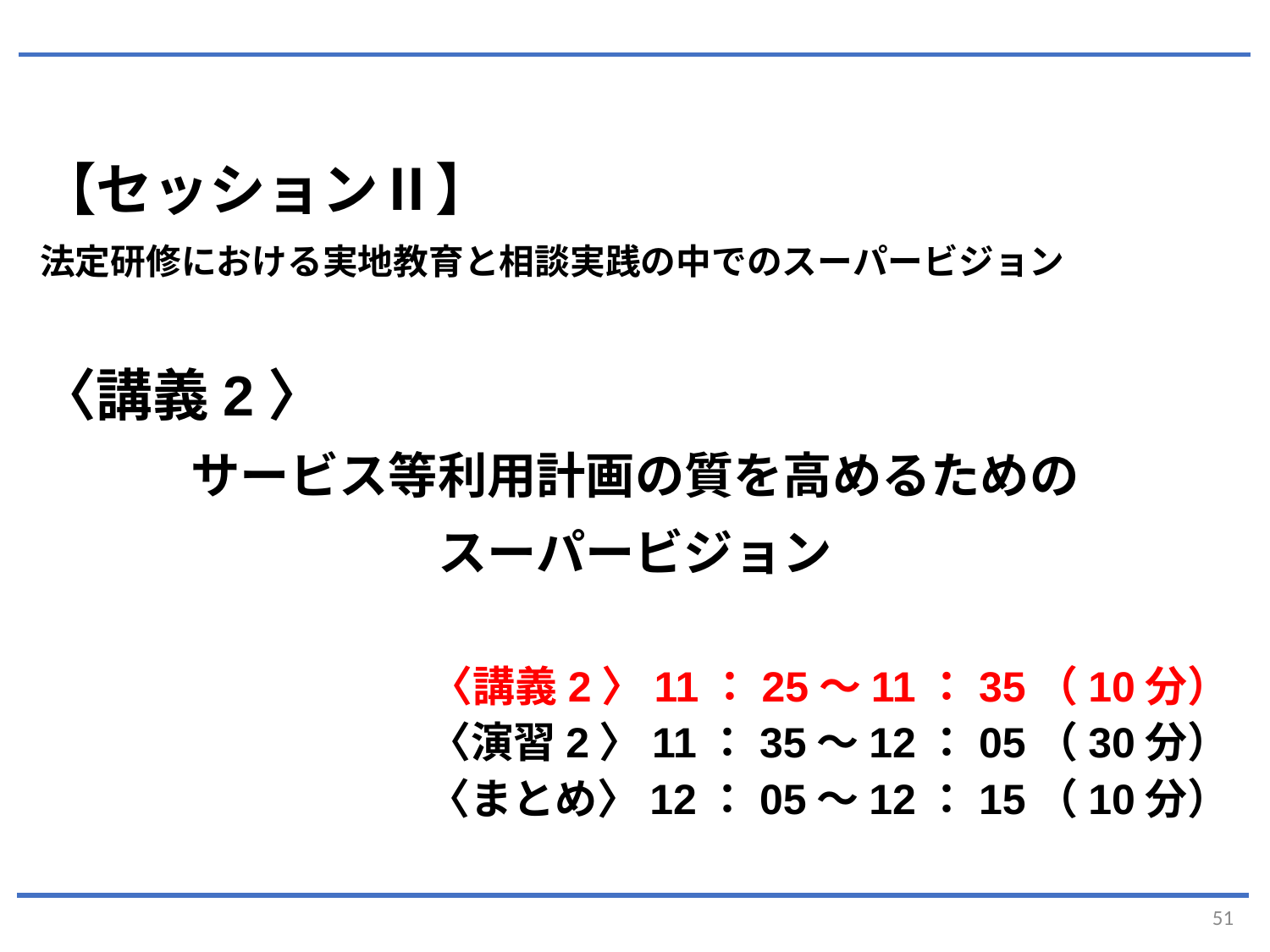

【セッションⅡ】
法定研修における実地教育と相談実践の中でのスーパービジョン

〈講義2〉
サービス等利用計画の質を高めるための
スーパービジョン
〈講義2〉11：25～11：35（10分）
〈演習2〉11：35～12：05（30分）
〈まとめ〉12：05～12：15（10分）
51